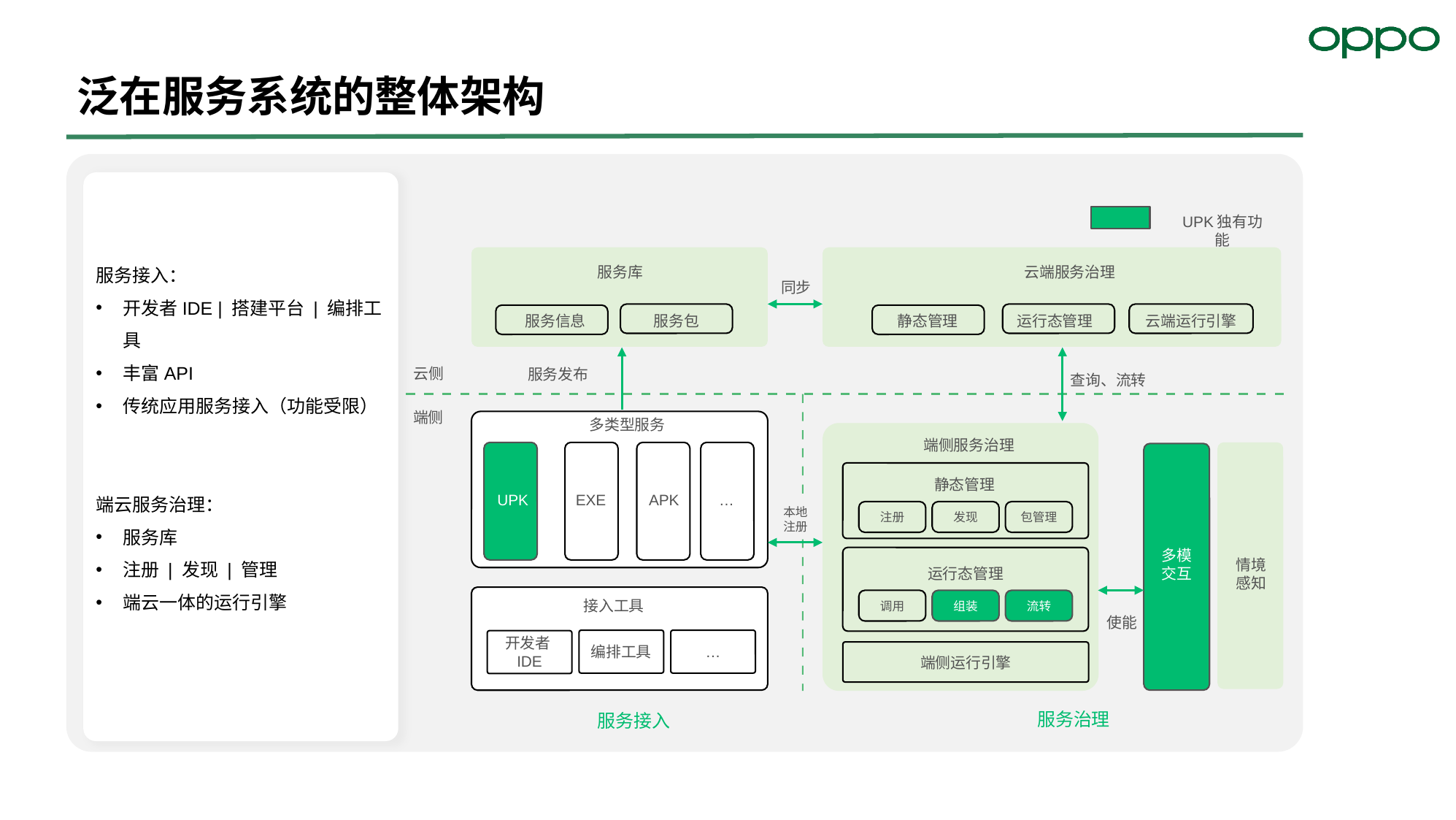

泛在服务系统的整体架构

UPK独有功能

服务接入：
开发者IDE | 搭建平台 | 编排工具
丰富API
传统应用服务接入（功能受限）

端云服务治理：
服务库
注册 | 发现 | 管理
端云一体的运行引擎
服务库
云端服务治理
同步

云端运行引擎

服务信息
静态管理
服务包
运行态管理
云侧
服务发布
查询、流转

端侧
多类型服务

端侧服务治理

静态管理
EXE
APK
…
UPK
本地注册
注册
发现
包管理
多模
交互

情境感知
运行态管理

调用
组装
流转
接入工具
使能
编排工具
…
开发者IDE
端侧运行引擎
服务治理
服务接入